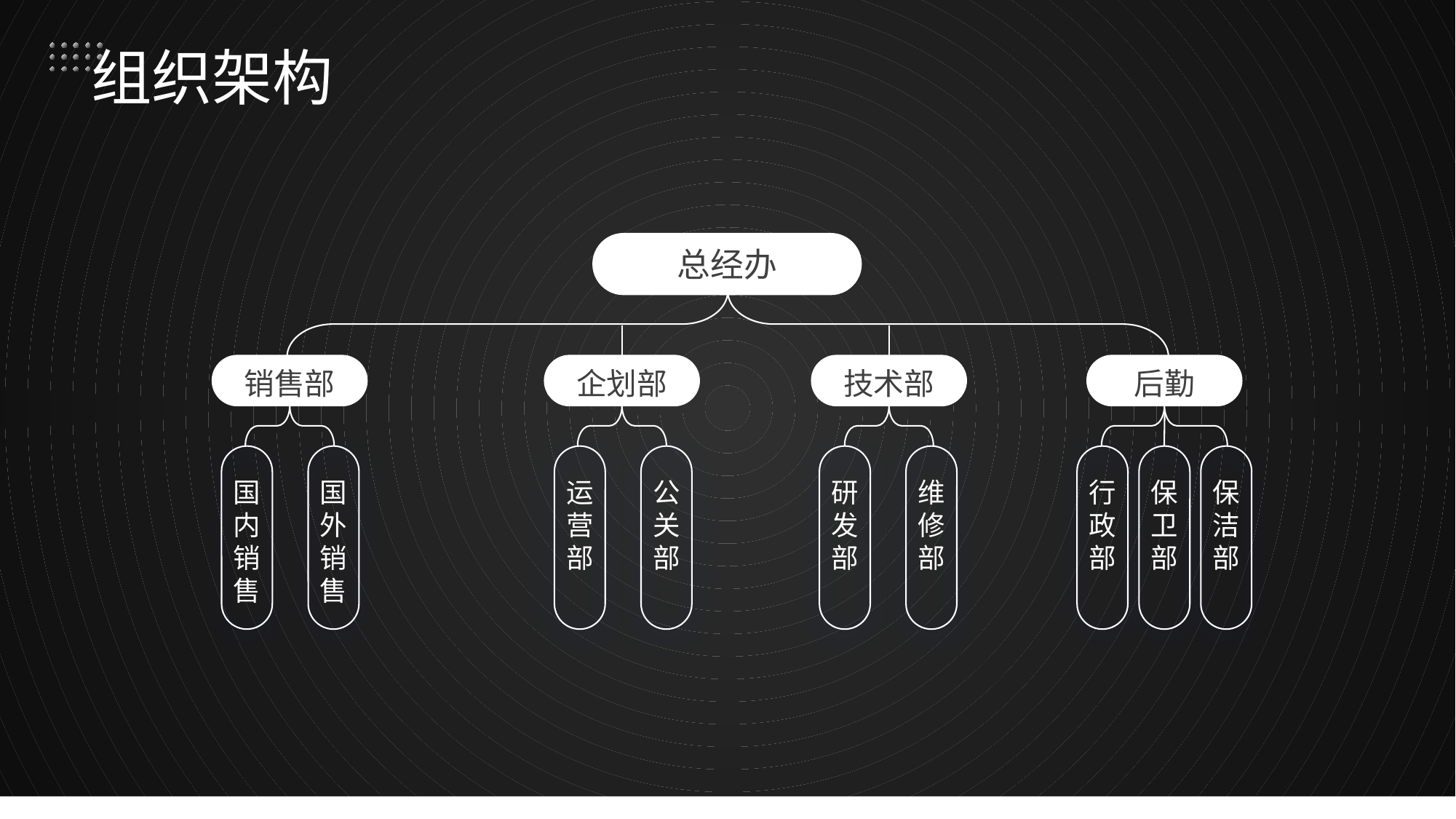

# 组织架构

总经办

销售部
企划部
技术部
后勤

国内销售
国外销售
运营部
公关部
研发部
维修部
行政部
保卫部
保洁部